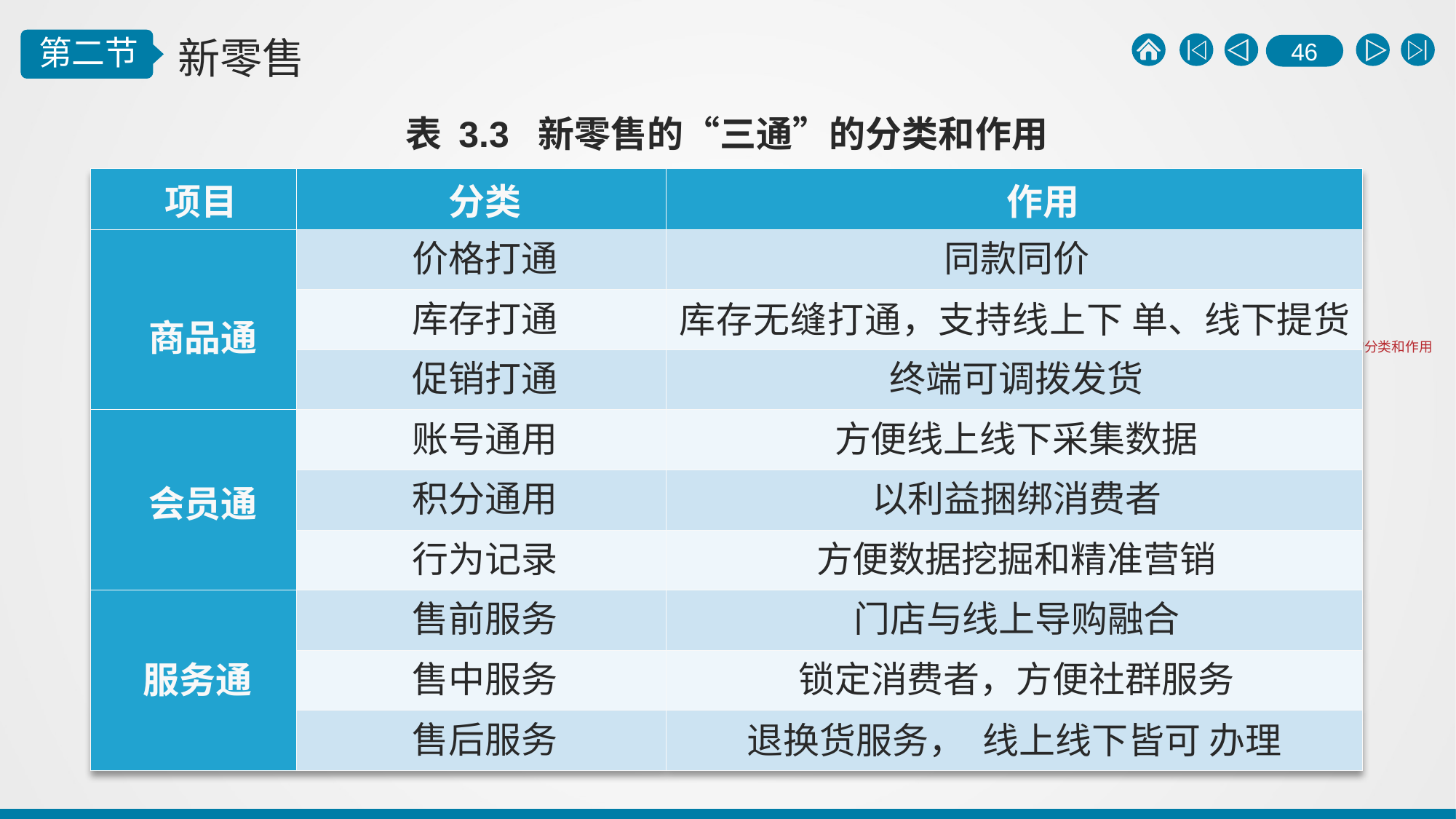

表 3.3  新零售的“三通”的分类和作用
| 项目 | 分类 | 作用 |
| --- | --- | --- |
| 商品通 | 价格打通 | 同款同价 |
|  | 库存打通 | 库存无缝打通，支持线上下 单、线下提货 |
|  | 促销打通 | 终端可调拨发货 |
| 会员通 | 账号通用 | 方便线上线下采集数据 |
|  | 积分通用 | 以利益捆绑消费者 |
|  | 行为记录 | 方便数据挖掘和精准营销 |
| 服务通 | 售前服务 | 门店与线上导购融合 |
|  | 售中服务 | 锁定消费者，方便社群服务 |
|  | 售后服务 | 退换货服务， 线上线下皆可 办理 |
表 3.3    新零售的“三通”的分类和作用

| 项目 | 分 类 | 作 用 |
| --- | --- | --- |
| 商品通 | 价格打通 | 同款同价 |
|  | 库存打通 | 库存无缝打通，支持线上下 单、线下提货 |
|  | 促销打通 | 终端可调拨发货 |
| 会员通 | 账号通用 | 方便线上线下采集数据 |
|  | 积分通用 | 以利益捆绑消费者 |
|  | 行为记录 | 方便数据挖掘和精准营销 |
| 服务通 | 售前服务 | 门店与线上导购融合 |
|  | 售中服务 | 锁定消费者，方便社群服务 |
|  | 售后服务 | 退换货服务， 线上线下皆可 办理 |